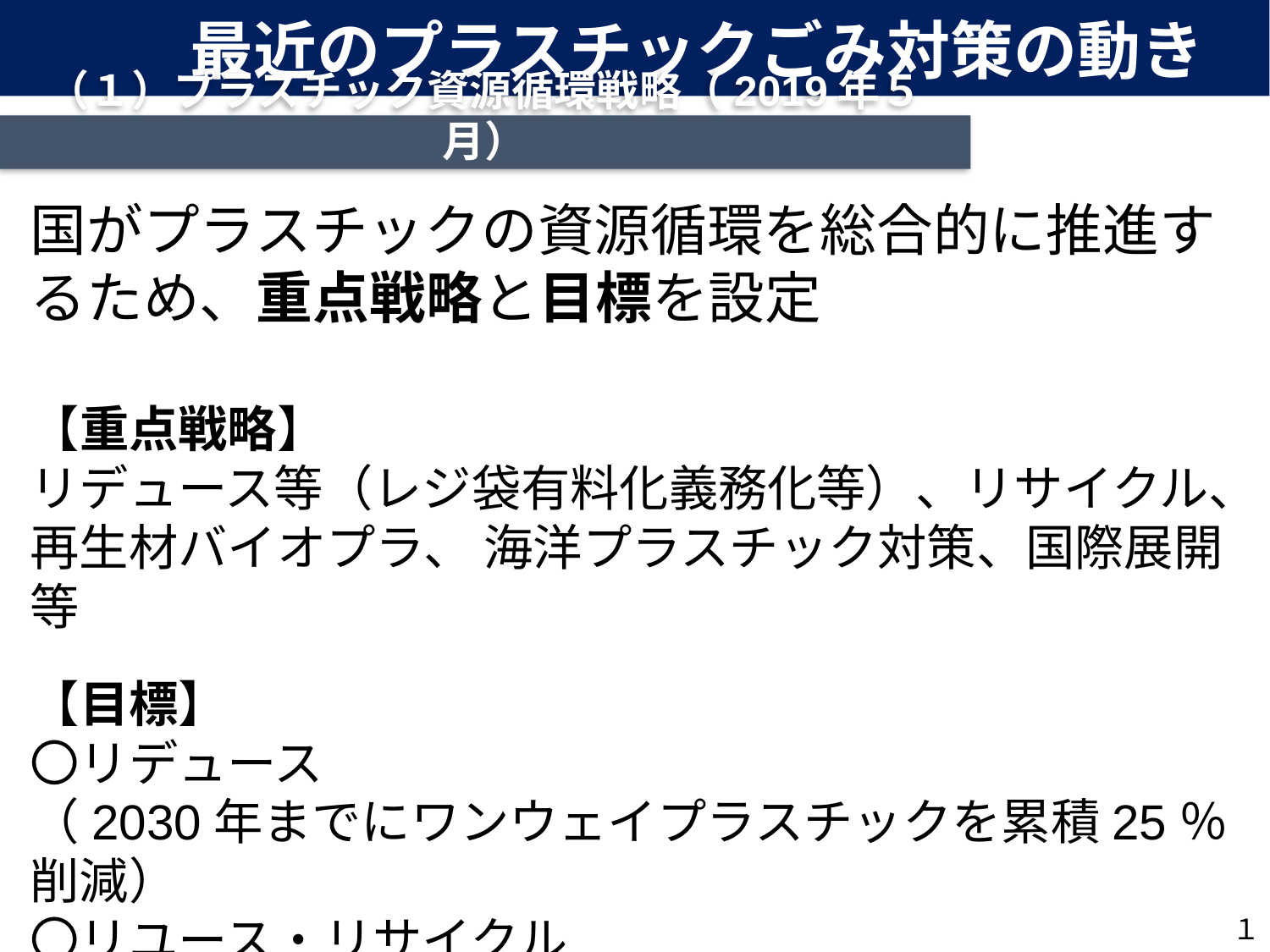

最近のプラスチックごみ対策の動き
（１）プラスチック資源循環戦略（2019年５月）
国がプラスチックの資源循環を総合的に推進するため、重点戦略と目標を設定

【重点戦略】
リデュース等（レジ袋有料化義務化等）、リサイクル、再生材バイオプラ、 海洋プラスチック対策、国際展開等

【目標】
〇リデュース
（2030年までにワンウェイプラスチックを累積25％削減）
〇リユース・リサイクル
（2035年までに使用済プラを100％有効利用）
１